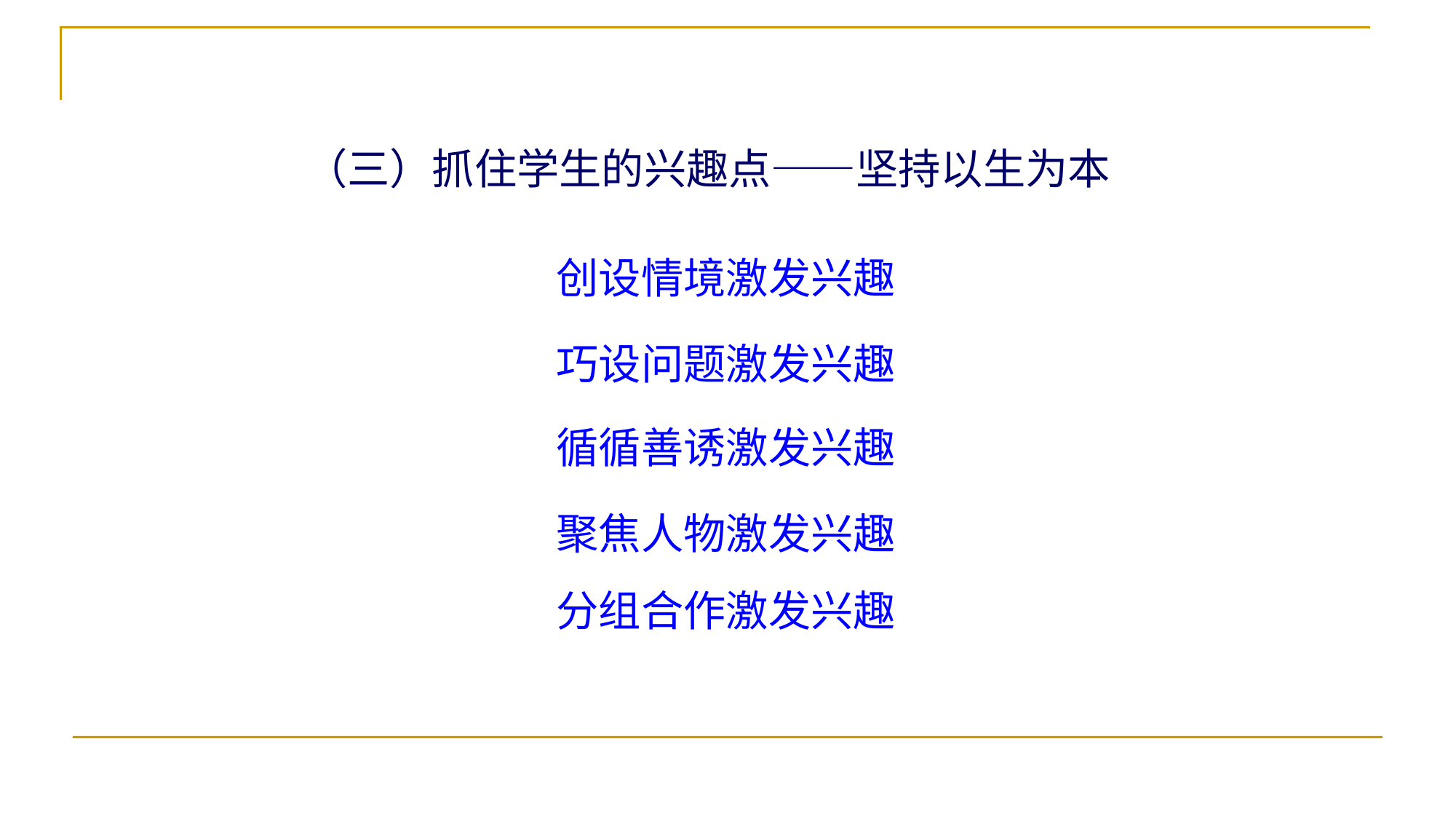

（三）抓住学生的兴趣点——坚持以生为本
创设情境激发兴趣
巧设问题激发兴趣
循循善诱激发兴趣
聚焦人物激发兴趣
分组合作激发兴趣